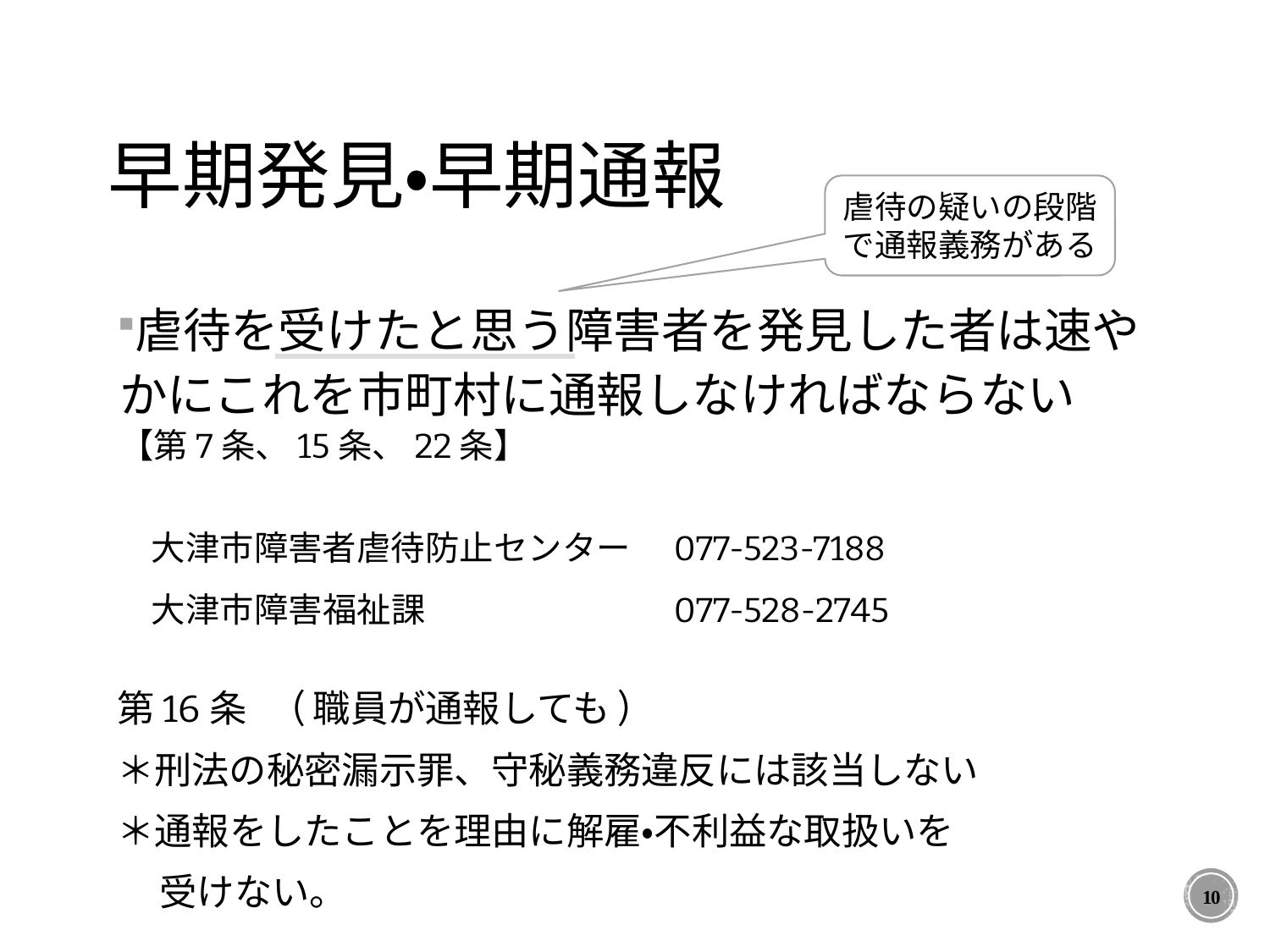

# 早期発見・早期通報
虐待の疑いの段階で通報義務がある
虐待を受けたと思う障害者を発見した者は速やかにこれを市町村に通報しなければならない　【第7条、15条、22条】

　大津市障害者虐待防止センター　077-523-7188
　大津市障害福祉課　　　　　　　077-528-2745

第16条　(職員が通報しても)
＊刑法の秘密漏示罪、守秘義務違反には該当しない
＊通報をしたことを理由に解雇・不利益な取扱いを
    受けない。

10